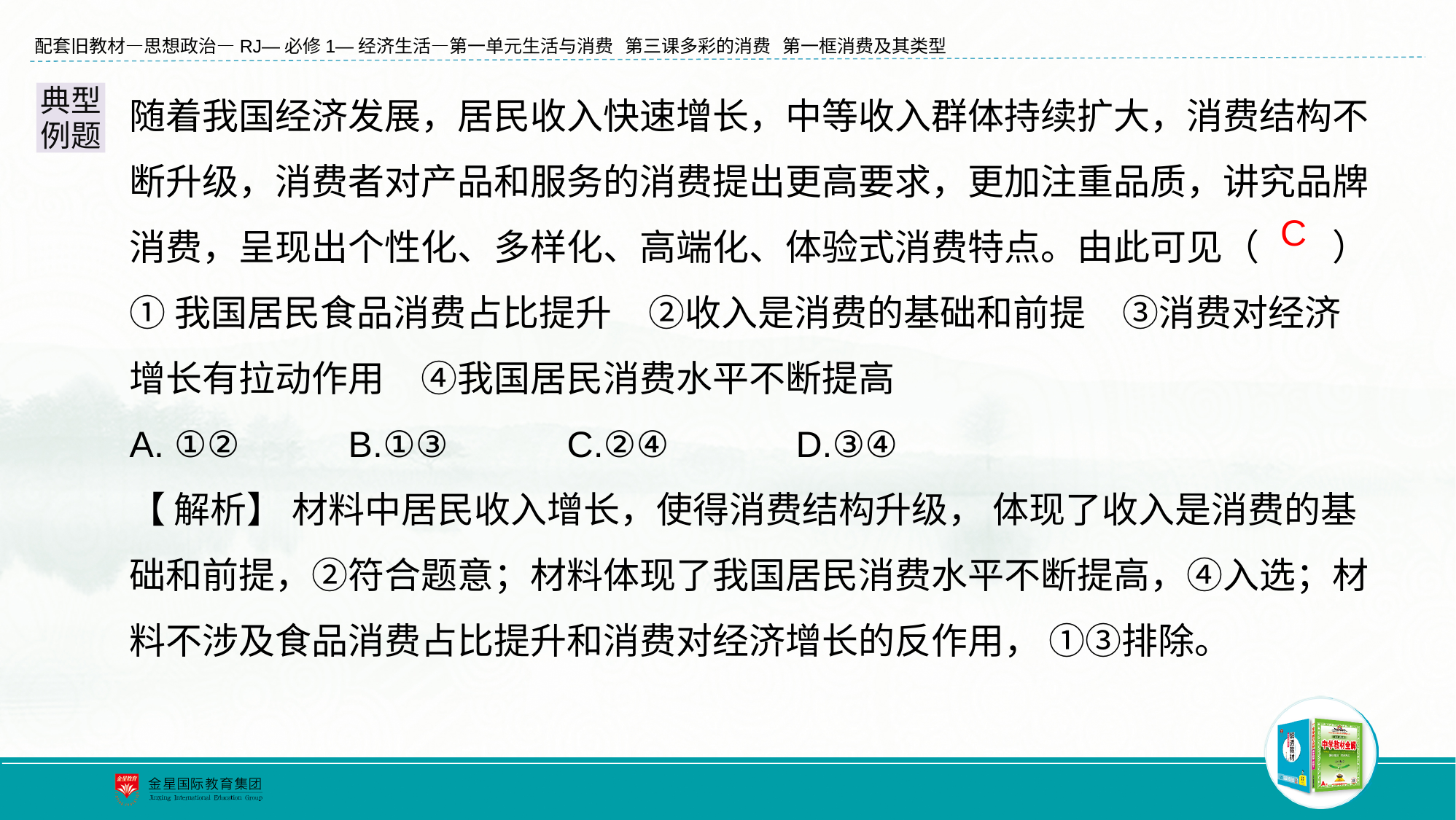

随着我国经济发展，居民收入快速增长，中等收入群体持续扩大，消费结构不断升级，消费者对产品和服务的消费提出更高要求，更加注重品质，讲究品牌消费，呈现出个性化、多样化、高端化、体验式消费特点。由此可见（　　）
①我国居民食品消费占比提升　②收入是消费的基础和前提　③消费对经济增长有拉动作用　④我国居民消费水平不断提高
A. ①② 	B.①③ 	C.②④		 D.③④
【 解析】 材料中居民收入增长，使得消费结构升级， 体现了收入是消费的基础和前提，②符合题意；材料体现了我国居民消费水平不断提高，④入选；材料不涉及食品消费占比提升和消费对经济增长的反作用， ①③排除。
典型例题
C